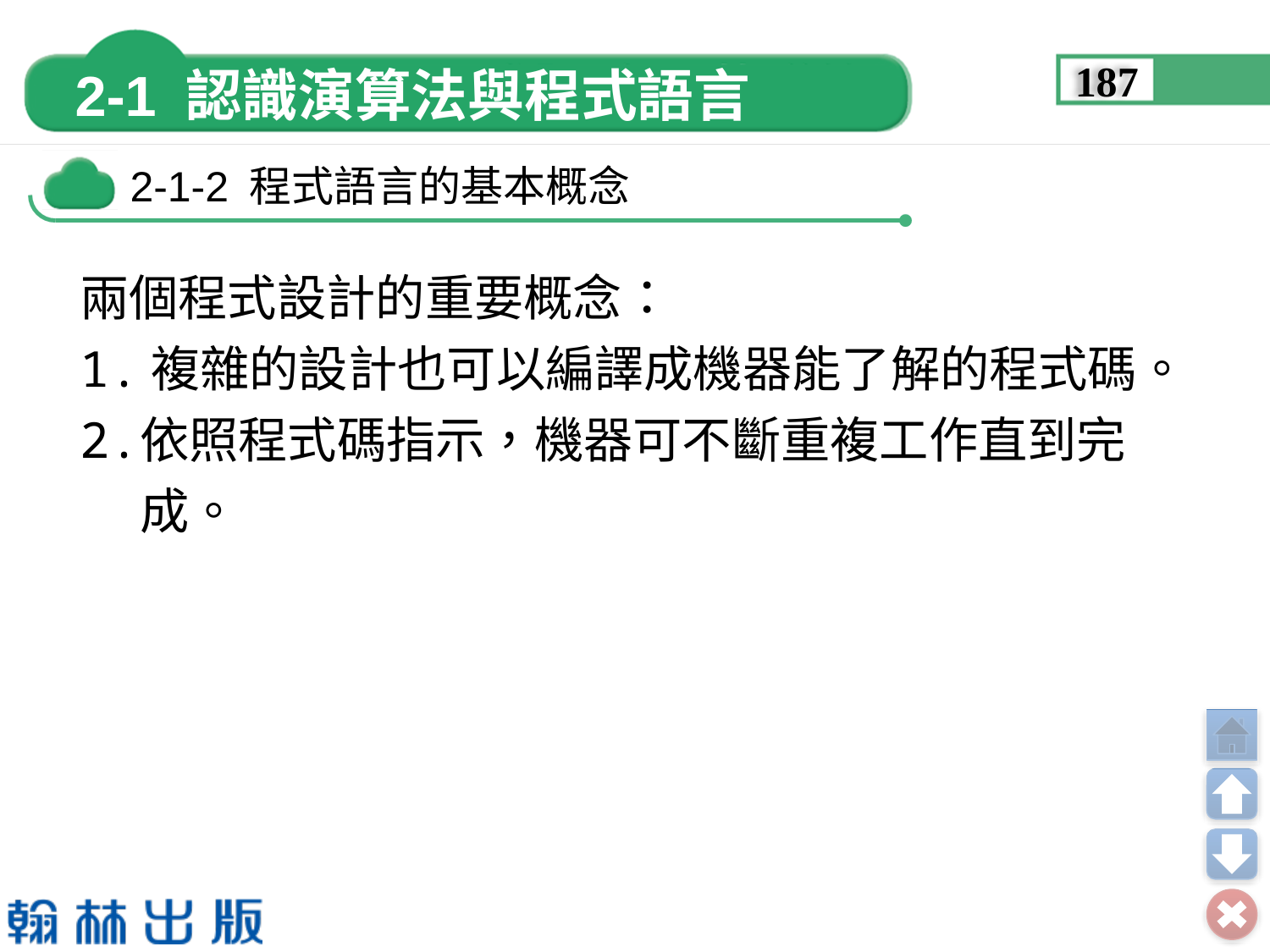

187
兩個程式設計的重要概念：
1.複雜的設計也可以編譯成機器能了解的程式碼。
2.	依照程式碼指示，機器可不斷重複工作直到完成。